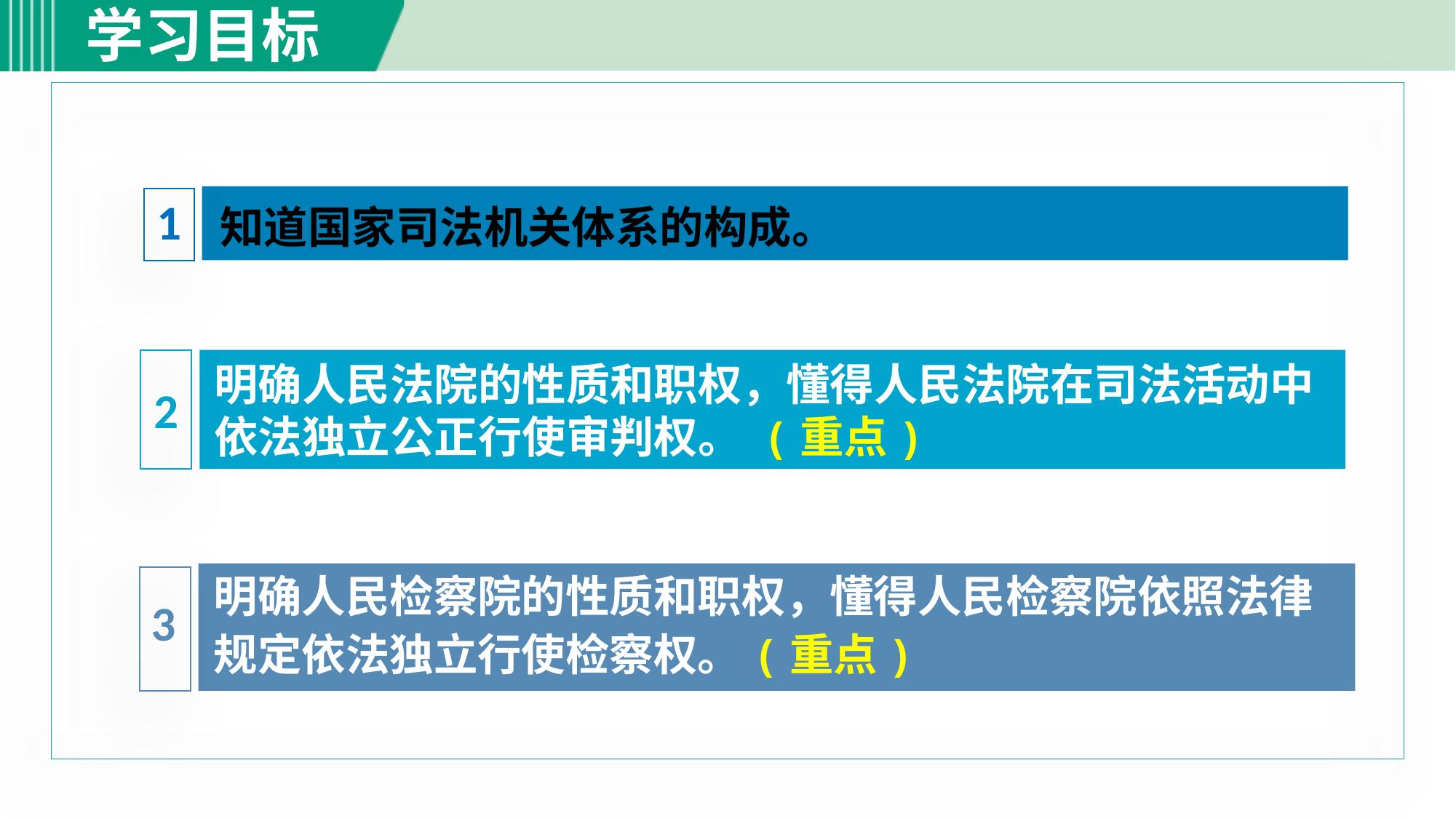

知道国家司法机关体系的构成。
1

明确人民法院的性质和职权，懂得人民法院在司法活动中依法独立公正行使审判权。 (重点)
2
明确人民检察院的性质和职权，懂得人民检察院依照法律规定依法独立行使检察权。(重点)

3